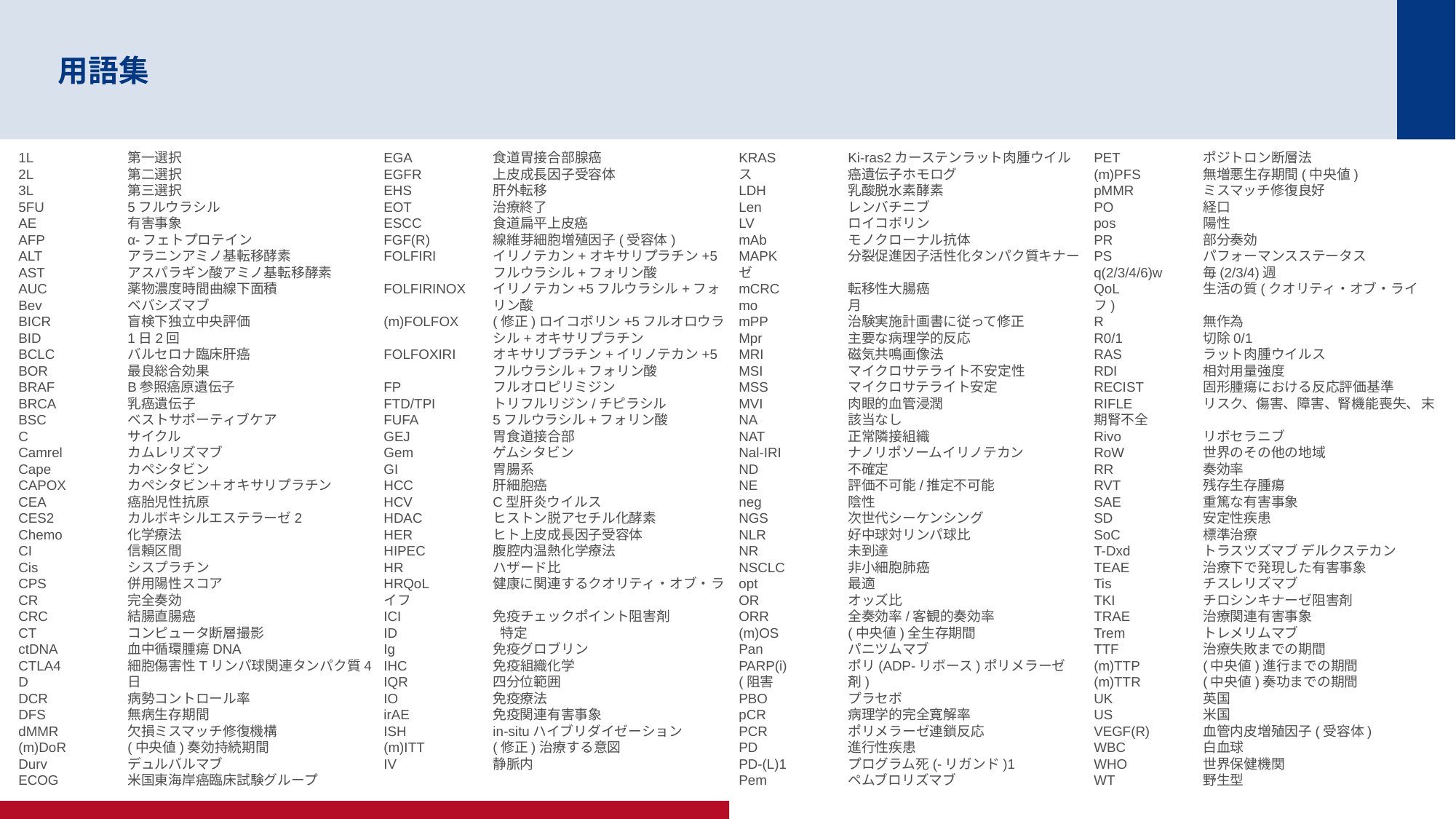

# 用語集
1L	第一選択
2L	第二選択
3L	第三選択
5FU	5フルウラシル
AE	有害事象
AFP	α-フェトプロテイン
ALT	アラニンアミノ基転移酵素
AST	アスパラギン酸アミノ基転移酵素
AUC	薬物濃度時間曲線下面積
Bev	ベバシズマブ
BICR	盲検下独立中央評価
BID	1日2回
BCLC	バルセロナ臨床肝癌
BOR	最良総合効果
BRAF	B参照癌原遺伝子
BRCA	乳癌遺伝子
BSC	ベストサポーティブケア
C	サイクル
Camrel	カムレリズマブ
Cape	カペシタビン
CAPOX	カペシタビン＋オキサリプラチン
CEA	癌胎児性抗原
CES2	カルボキシルエステラーゼ2
Chemo	化学療法
CI	信頼区間
Cis	シスプラチン
CPS	併用陽性スコア
CR	完全奏効
CRC	結腸直腸癌
CT	コンピュータ断層撮影
ctDNA	血中循環腫瘍DNA
CTLA4	細胞傷害性Tリンパ球関連タンパク質4
D	日
DCR	病勢コントロール率
DFS	無病生存期間
dMMR	欠損ミスマッチ修復機構
(m)DoR	(中央値)奏効持続期間
Durv	デュルバルマブ
ECOG	米国東海岸癌臨床試験グループ
EGA	食道胃接合部腺癌
EGFR	上皮成長因子受容体
EHS	肝外転移
EOT	治療終了
ESCC	食道扁平上皮癌
FGF(R)	線維芽細胞増殖因子(受容体)
FOLFIRI	イリノテカン+オキサリプラチン+5	フルウラシル+フォリン酸
FOLFIRINOX	イリノテカン+5フルウラシル+フォ	リン酸
(m)FOLFOX	(修正)ロイコボリン+5フルオロウラ	シル+オキサリプラチン
FOLFOXIRI	オキサリプラチン+イリノテカン+5	フルウラシル+フォリン酸
FP	フルオロピリミジン
FTD/TPI	トリフルリジン/チピラシル
FUFA	5フルウラシル+フォリン酸
GEJ	胃食道接合部
Gem	ゲムシタビン
GI	胃腸系
HCC	肝細胞癌
HCV	C型肝炎ウイルス
HDAC	ヒストン脱アセチル化酵素
HER	ヒト上皮成長因子受容体
HIPEC	腹腔内温熱化学療法
HR	ハザード比
HRQoL	健康に関連するクオリティ・オブ・	ライフ
ICI	免疫チェックポイント阻害剤
ID	 特定
Ig	免疫グロブリン
IHC	免疫組織化学
IQR	四分位範囲
IO	免疫療法
irAE	免疫関連有害事象
ISH	in-situハイブリダイゼーション
(m)ITT	(修正)治療する意図
IV	静脈内

KRAS	Ki-ras2カーステンラット肉腫ウイルス	癌遺伝子ホモログ
LDH	乳酸脱水素酵素
Len	レンバチニブ
LV	ロイコボリン
mAb	モノクローナル抗体
MAPK	分裂促進因子活性化タンパク質キナーゼ
mCRC	転移性大腸癌
mo	月
mPP	治験実施計画書に従って修正
Mpr	主要な病理学的反応
MRI	磁気共鳴画像法
MSI	マイクロサテライト不安定性
MSS	マイクロサテライト安定
MVI	肉眼的血管浸潤
NA	該当なし
NAT	正常隣接組織
Nal-IRI	ナノリポソームイリノテカン
ND	不確定
NE	評価不可能/推定不可能
neg	陰性
NGS	次世代シーケンシング
NLR	好中球対リンパ球比
NR	未到達
NSCLC	非小細胞肺癌
opt	最適
OR	オッズ比
ORR	全奏効率/客観的奏効率
(m)OS	(中央値)全生存期間
Pan	パニツムマブ
PARP(i)	ポリ(ADP-リボース)ポリメラーゼ(阻害	剤)
PBO	プラセボ
pCR	病理学的完全寛解率
PCR	ポリメラーゼ連鎖反応
PD	進行性疾患
PD-(L)1	プログラム死(-リガンド)1
Pem	ペムブロリズマブ
PET	ポジトロン断層法
(m)PFS	無増悪生存期間(中央値)
pMMR	ミスマッチ修復良好
PO	経口
pos	陽性
PR	部分奏効
PS	パフォーマンスステータス
q(2/3/4/6)w	毎(2/3/4)週
QoL	生活の質(クオリティ・オブ・ライ	フ)
R	無作為
R0/1	切除0/1
RAS	ラット肉腫ウイルス
RDI	相対用量強度
RECIST	固形腫瘍における反応評価基準
RIFLE	リスク、傷害、障害、腎機能喪失、	末期腎不全
Rivo	リボセラニブ
RoW	世界のその他の地域
RR	奏効率
RVT	残存生存腫瘍
SAE	重篤な有害事象
SD	安定性疾患
SoC	標準治療
T-Dxd	トラスツズマブ デルクステカン
TEAE	治療下で発現した有害事象
Tis	チスレリズマブ
TKI	チロシンキナーゼ阻害剤
TRAE	治療関連有害事象
Trem	トレメリムマブ
TTF	治療失敗までの期間
(m)TTP	(中央値)進行までの期間
(m)TTR	(中央値)奏功までの期間
UK	英国
US	米国
VEGF(R)	血管内皮増殖因子(受容体)
WBC	白血球
WHO 	世界保健機関
WT 	野生型